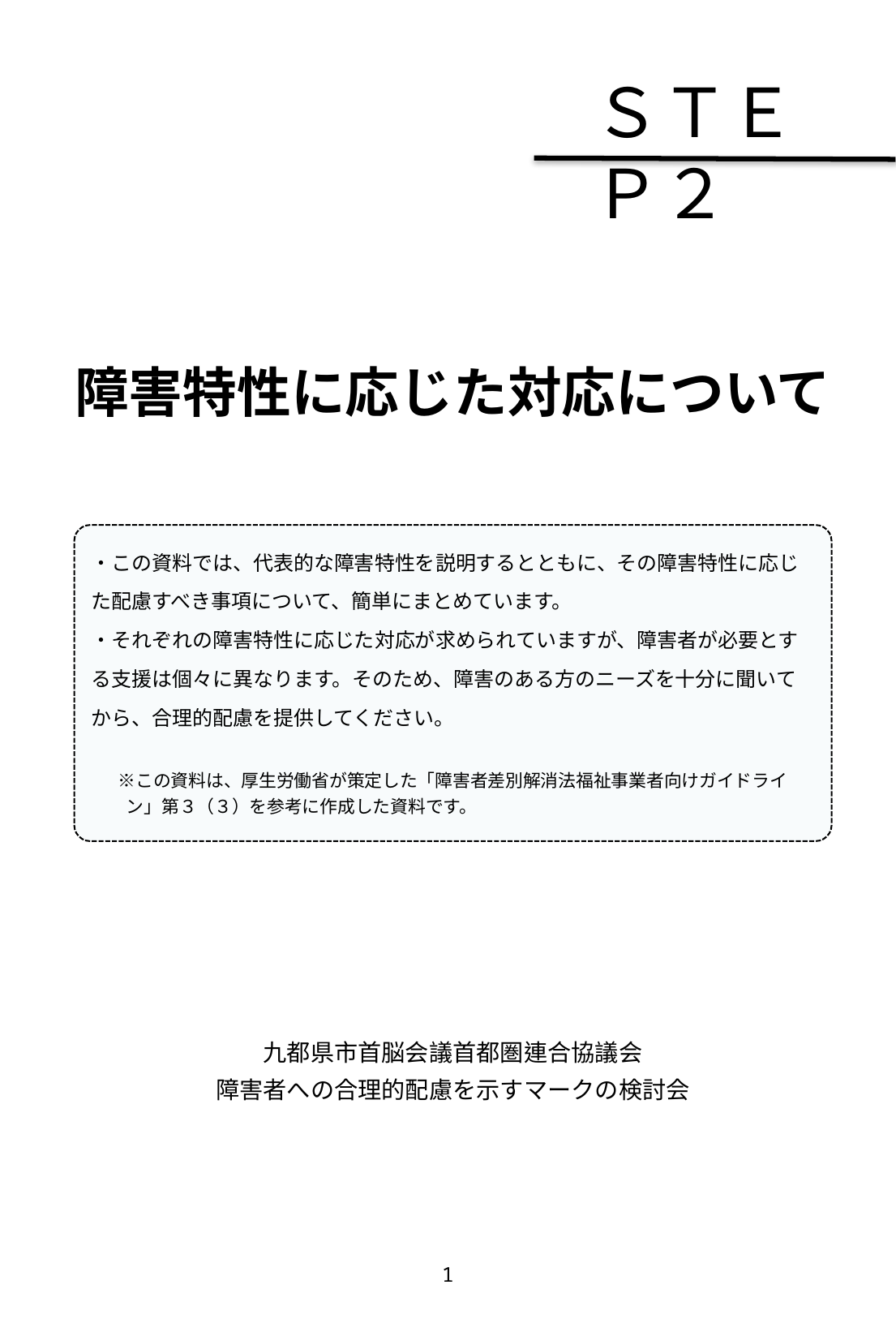

ＳＴＥＰ２
障害特性に応じた対応について
・この資料では、代表的な障害特性を説明するとともに、その障害特性に応じた配慮すべき事項について、簡単にまとめています。
・それぞれの障害特性に応じた対応が求められていますが、障害者が必要とする支援は個々に異なります。そのため、障害のある方のニーズを十分に聞いてから、合理的配慮を提供してください。

　※この資料は、厚生労働省が策定した「障害者差別解消法福祉事業者向けガイドライ
　　ン」第３（３）を参考に作成した資料です。

九都県市首脳会議首都圏連合協議会
障害者への合理的配慮を示すマークの検討会
1